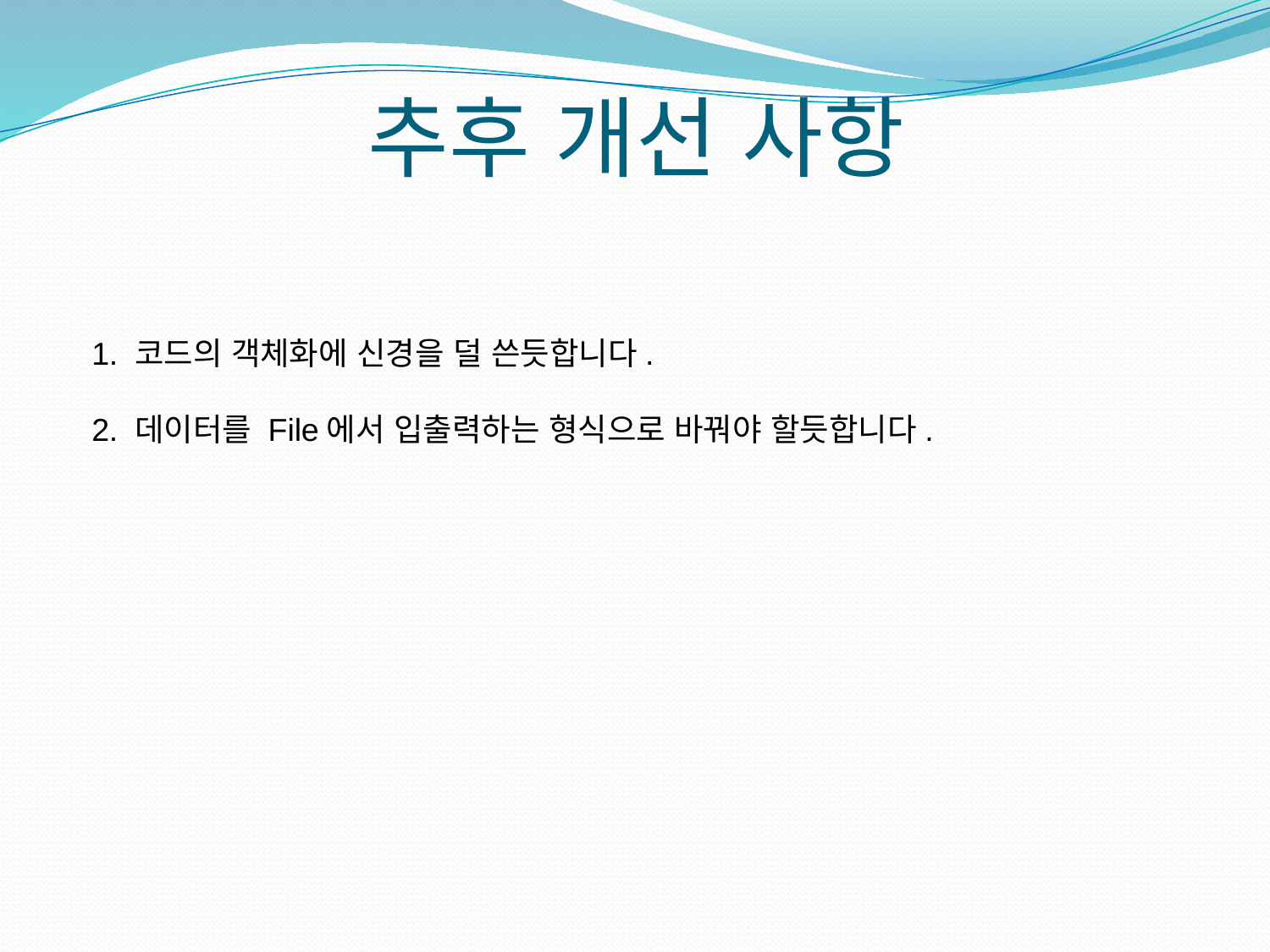

# 추후 개선 사항
1. 코드의 객체화에 신경을 덜 쓴듯합니다.

2. 데이터를 File에서 입출력하는 형식으로 바꿔야 할듯합니다.